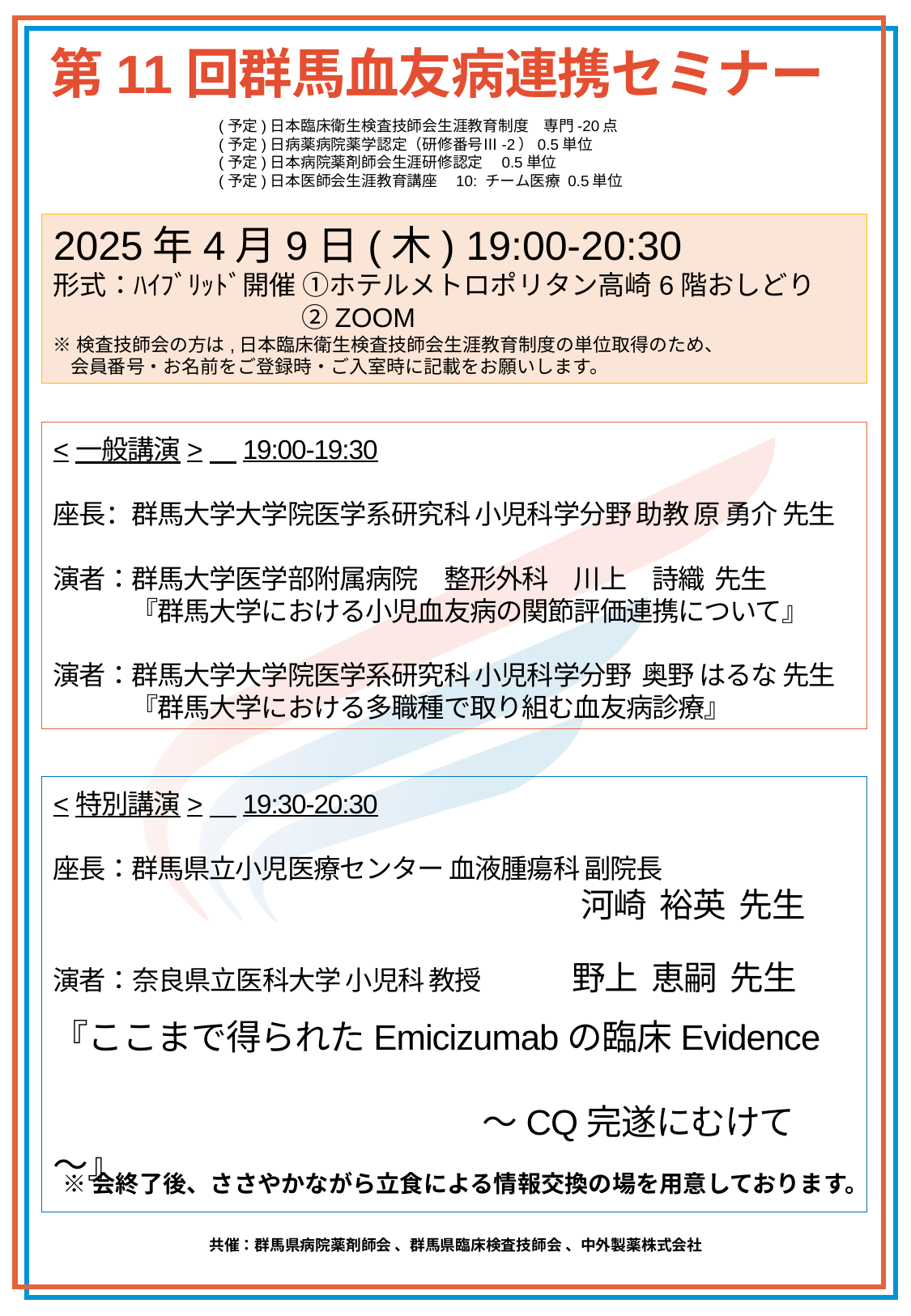

第11回群馬血友病連携セミナー
(予定)日本臨床衛生検査技師会生涯教育制度　専門-20点
(予定)日病薬病院薬学認定（研修番号Ⅲ-2）0.5単位
(予定)日本病院薬剤師会生涯研修認定　0.5単位
(予定)日本医師会生涯教育講座　10: チーム医療 0.5単位
2025年4月9日(木) 19:00-20:30
形式：ﾊｲﾌﾞﾘｯﾄﾞ開催 ①ホテルメトロポリタン高崎6階おしどり
　　　　　　　　　 ②ZOOM
※検査技師会の方は,日本臨床衛生検査技師会生涯教育制度の単位取得のため、
   会員番号・お名前をご登録時・ご入室時に記載をお願いします。

<一般講演>　19:00-19:30

座長：群馬大学大学院医学系研究科 小児科学分野 助教 原 勇介 先生

演者：群馬大学医学部附属病院　整形外科　川上　詩織  先生
　　　『群馬大学における小児血友病の関節評価連携について』

演者：群馬大学大学院医学系研究科 小児科学分野  奥野 はるな 先生
　　　『群馬大学における多職種で取り組む血友病診療』

<特別講演>　19:30-20:30

座長：群馬県立小児医療センター 血液腫瘍科 副院長
　　　　　　　　　　　　　　　　     　　　 河崎  裕英  先生

演者：奈良県立医科大学 小児科 教授   　　    野上  恵嗣  先生

『ここまで得られたEmicizumabの臨床Evidence
　　　　　　　　　　　　  ～CQ完遂にむけて～』

※会終了後、ささやかながら立食による情報交換の場を用意しております。
共催：群馬県病院薬剤師会 、群馬県臨床検査技師会 、中外製薬株式会社